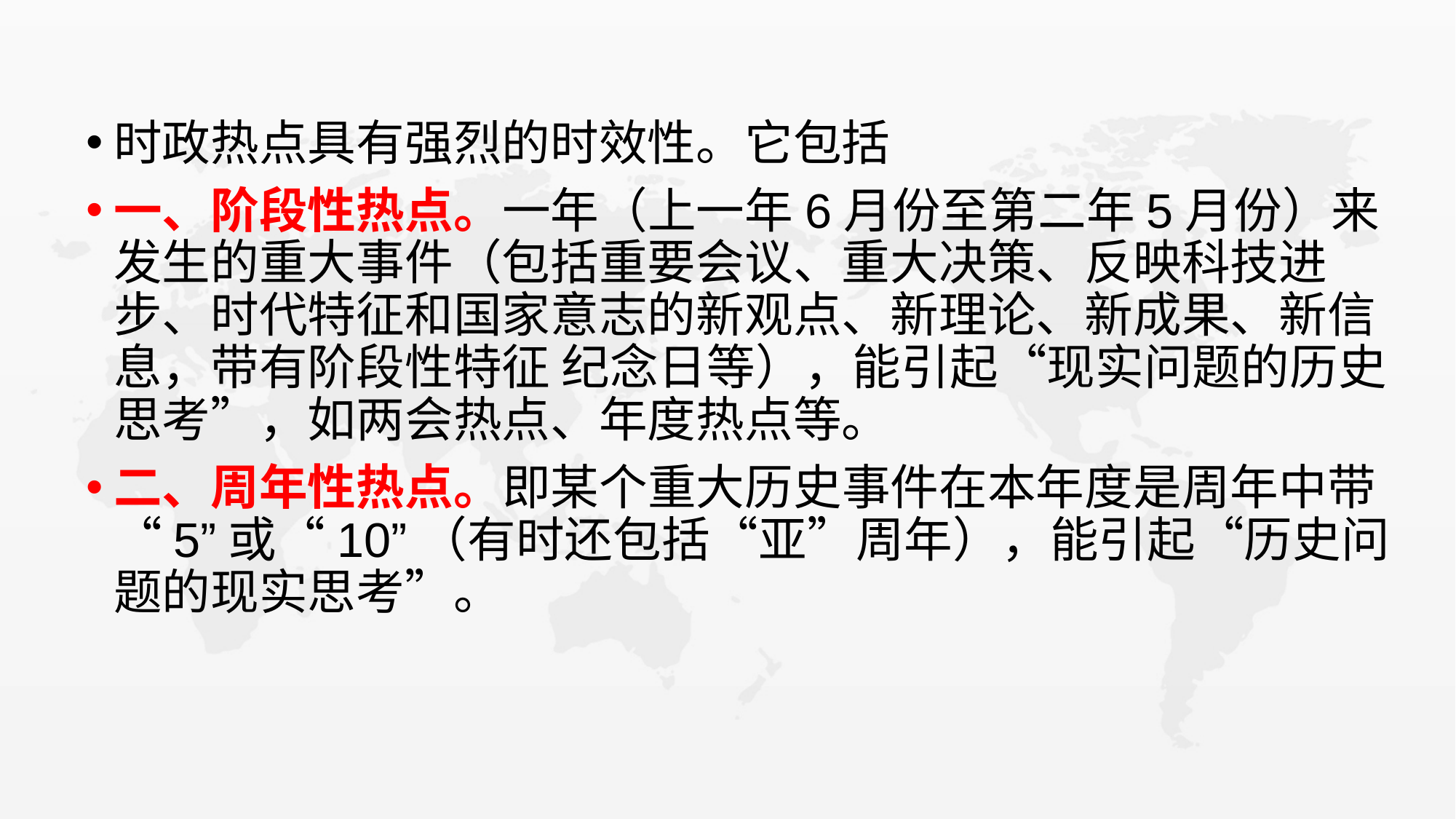

时政热点具有强烈的时效性。它包括
一、阶段性热点。一年（上一年6月份至第二年5月份）来发生的重大事件（包括重要会议、重大决策、反映科技进步、时代特征和国家意志的新观点、新理论、新成果、新信息，带有阶段性特征 纪念日等），能引起“现实问题的历史思考”，如两会热点、年度热点等。
二、周年性热点。即某个重大历史事件在本年度是周年中带“5”或“10”（有时还包括“亚”周年），能引起“历史问题的现实思考”。